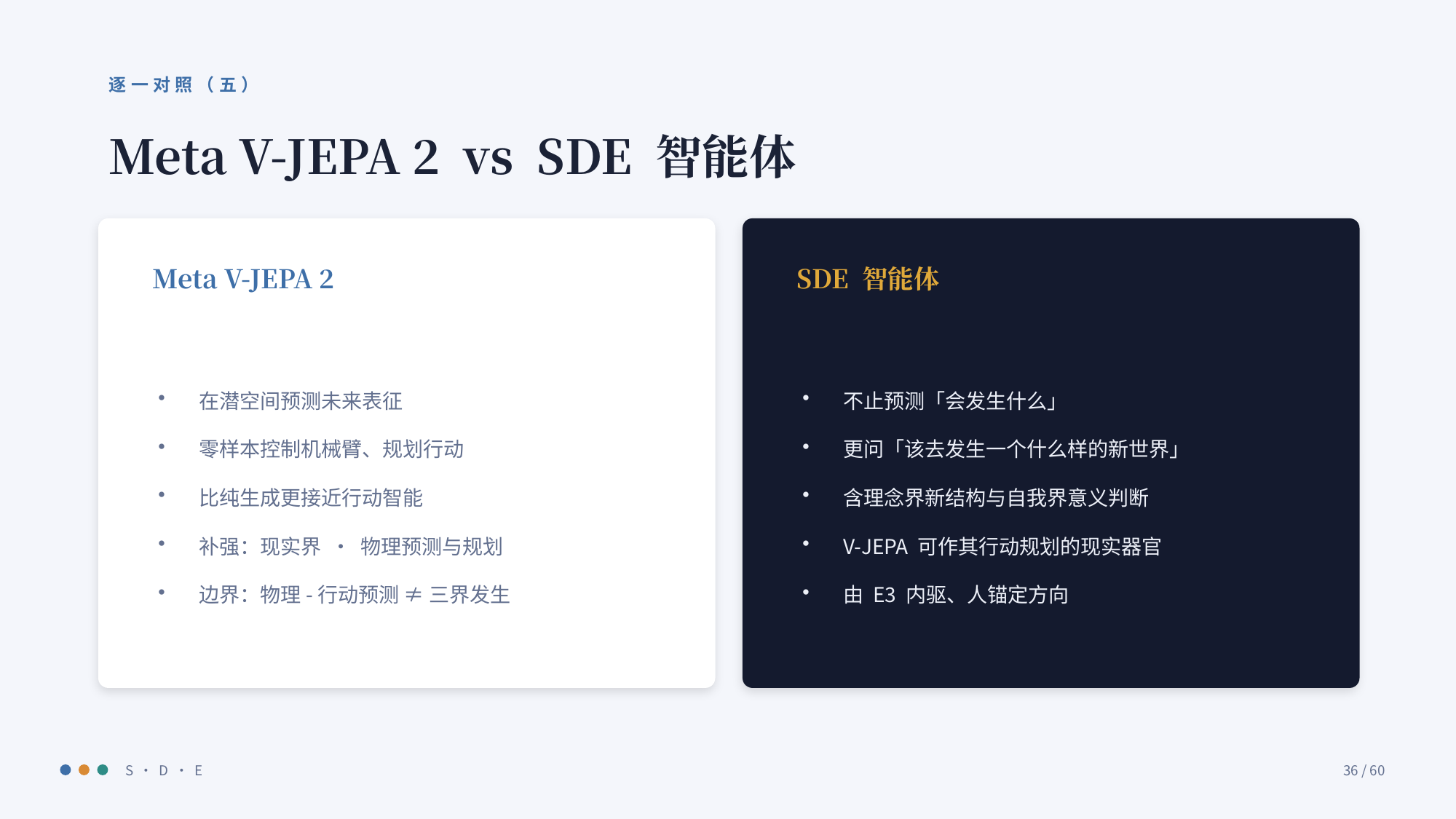

逐一对照（五）
Meta V-JEPA 2  vs  SDE 智能体

Meta V-JEPA 2
SDE 智能体
在潜空间预测未来表征
零样本控制机械臂、规划行动
比纯生成更接近行动智能
补强：现实界 · 物理预测与规划
边界：物理-行动预测 ≠ 三界发生
不止预测「会发生什么」
更问「该去发生一个什么样的新世界」
含理念界新结构与自我界意义判断
V-JEPA 可作其行动规划的现实器官
由 E3 内驱、人锚定方向
S · D · E
36 / 60